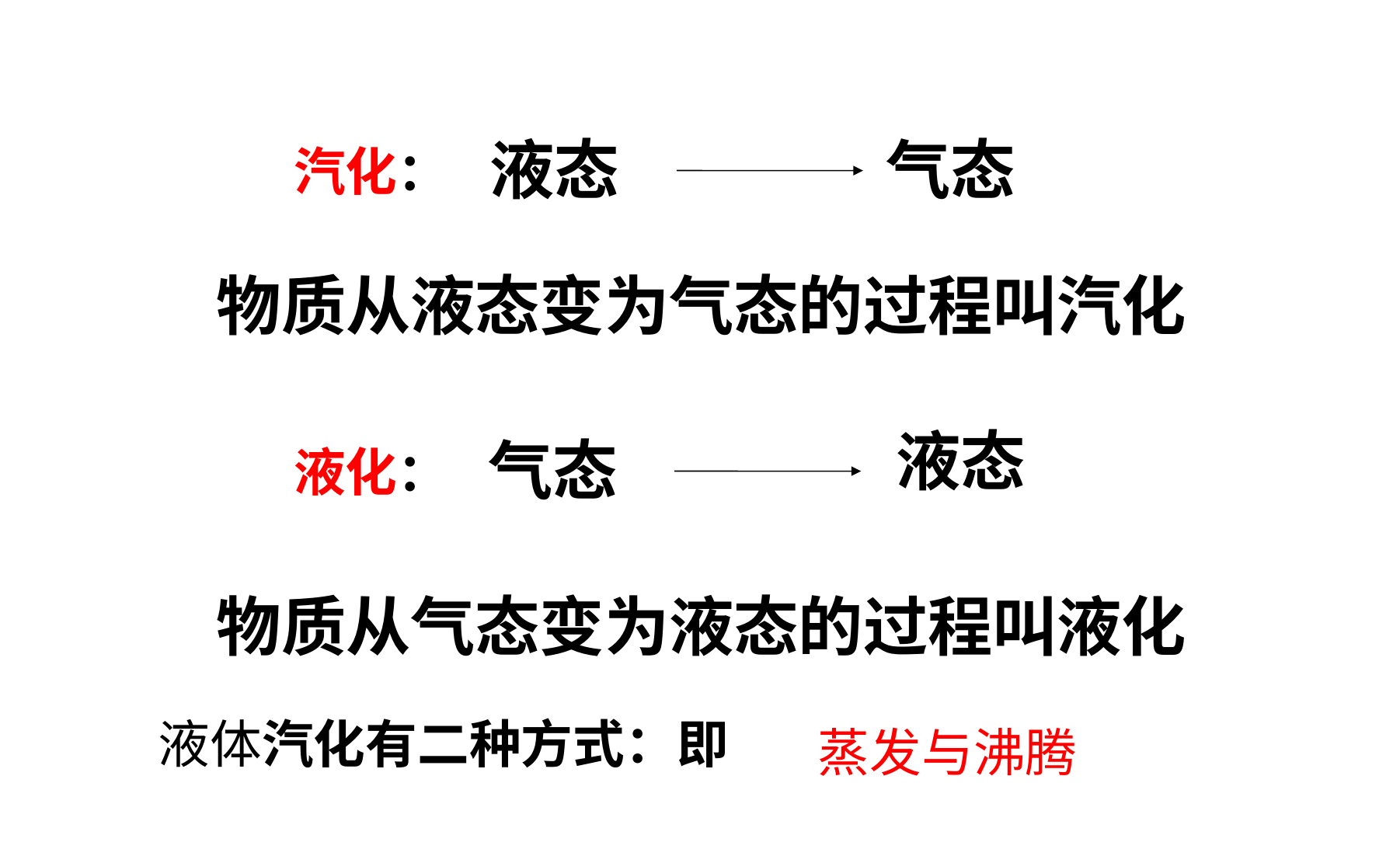

液态
气态
汽化：

物质从液态变为气态的过程叫汽化
液态
气态
液化：

物质从气态变为液态的过程叫液化
液体汽化有二种方式：即
蒸发与沸腾